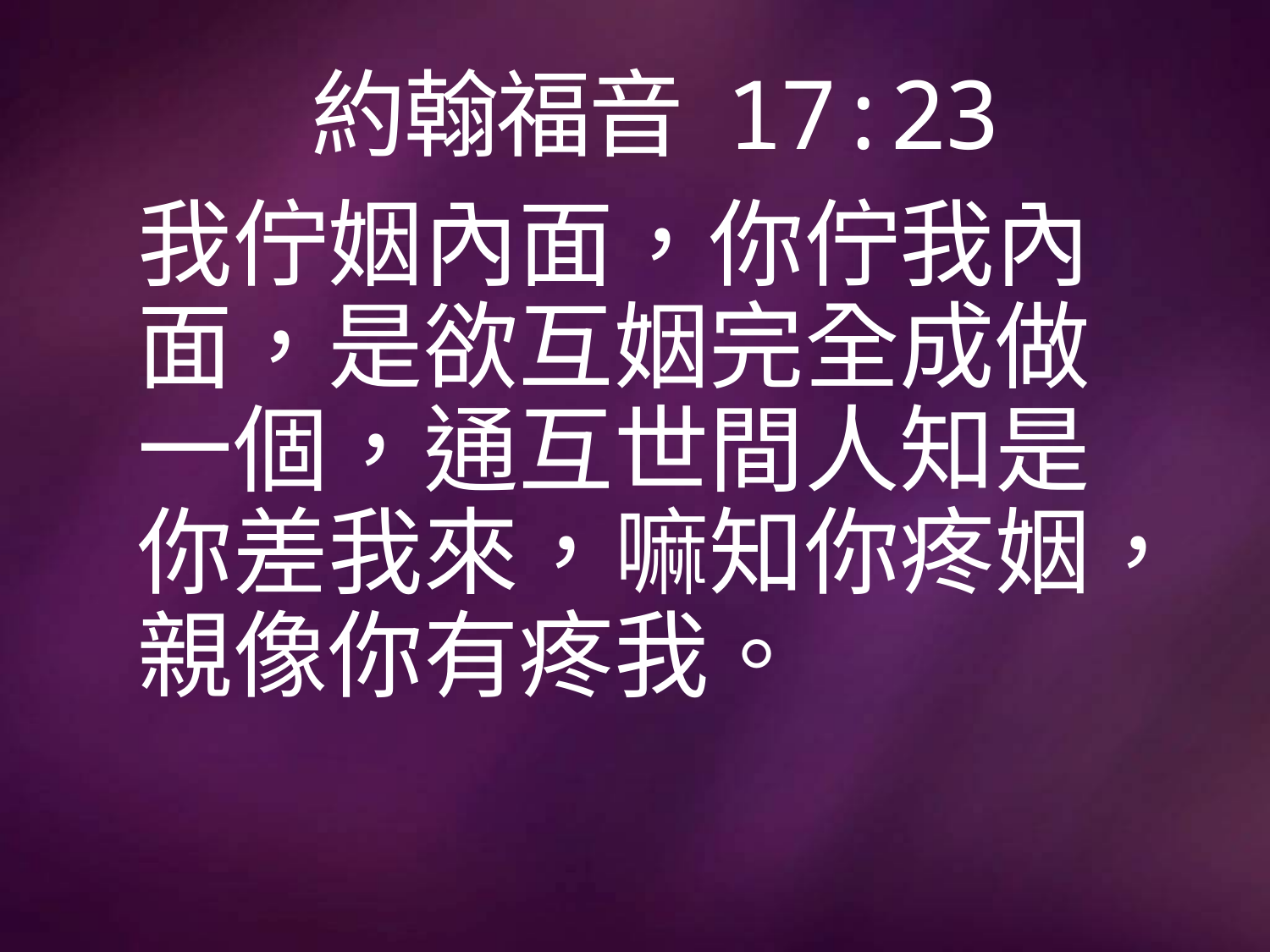

# 約翰福音 17:23
我佇姻內面，你佇我內面，是欲互姻完全成做一個，通互世間人知是你差我來，嘛知你疼姻，親像你有疼我。